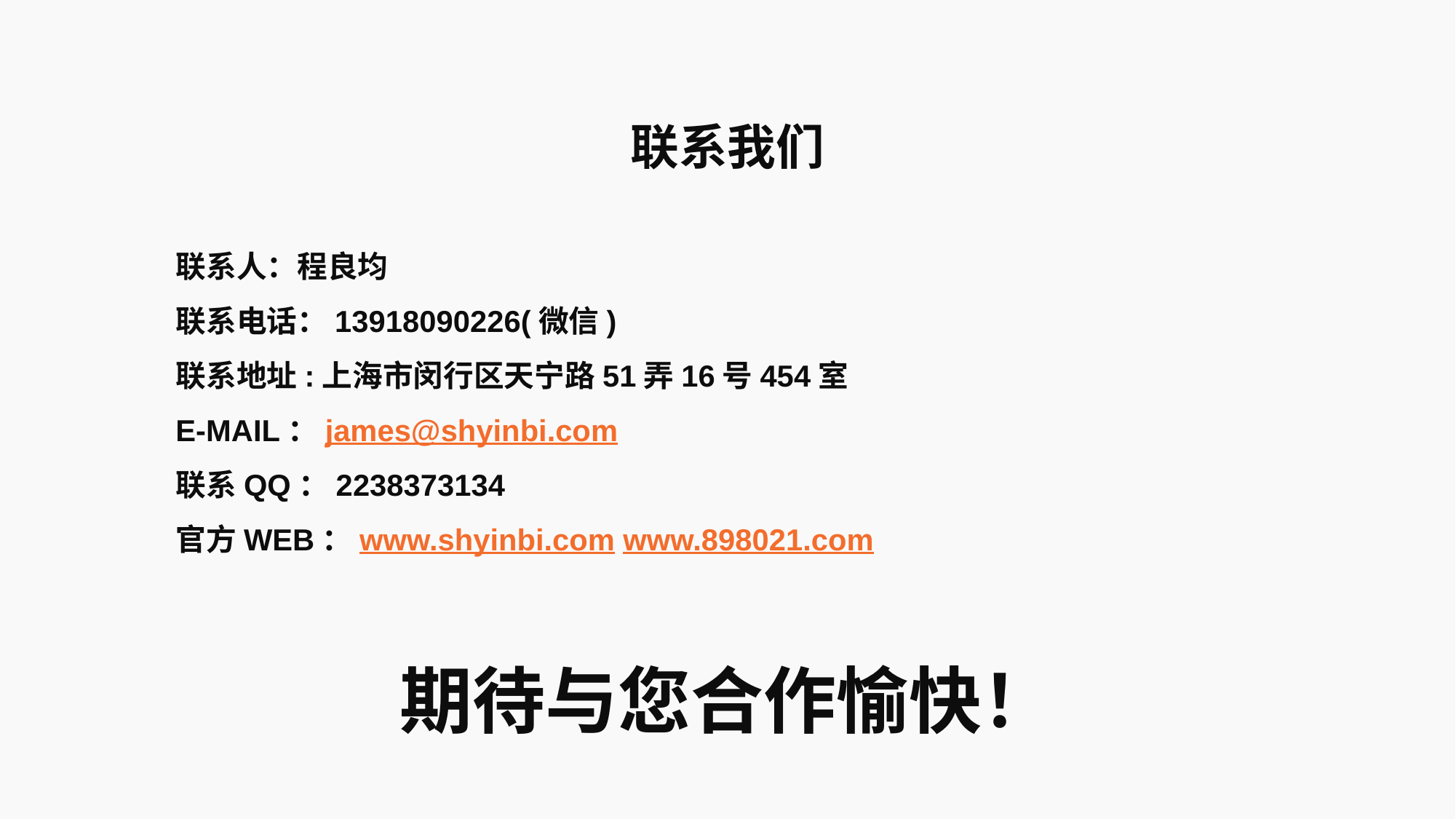

联系我们

联系人：程良均
联系电话：13918090226(微信)
联系地址:上海市闵行区天宁路51弄16号454室
E-MAIL：james@shyinbi.com
联系QQ：2238373134
官方WEB：www.shyinbi.com www.898021.com

期待与您合作愉快！